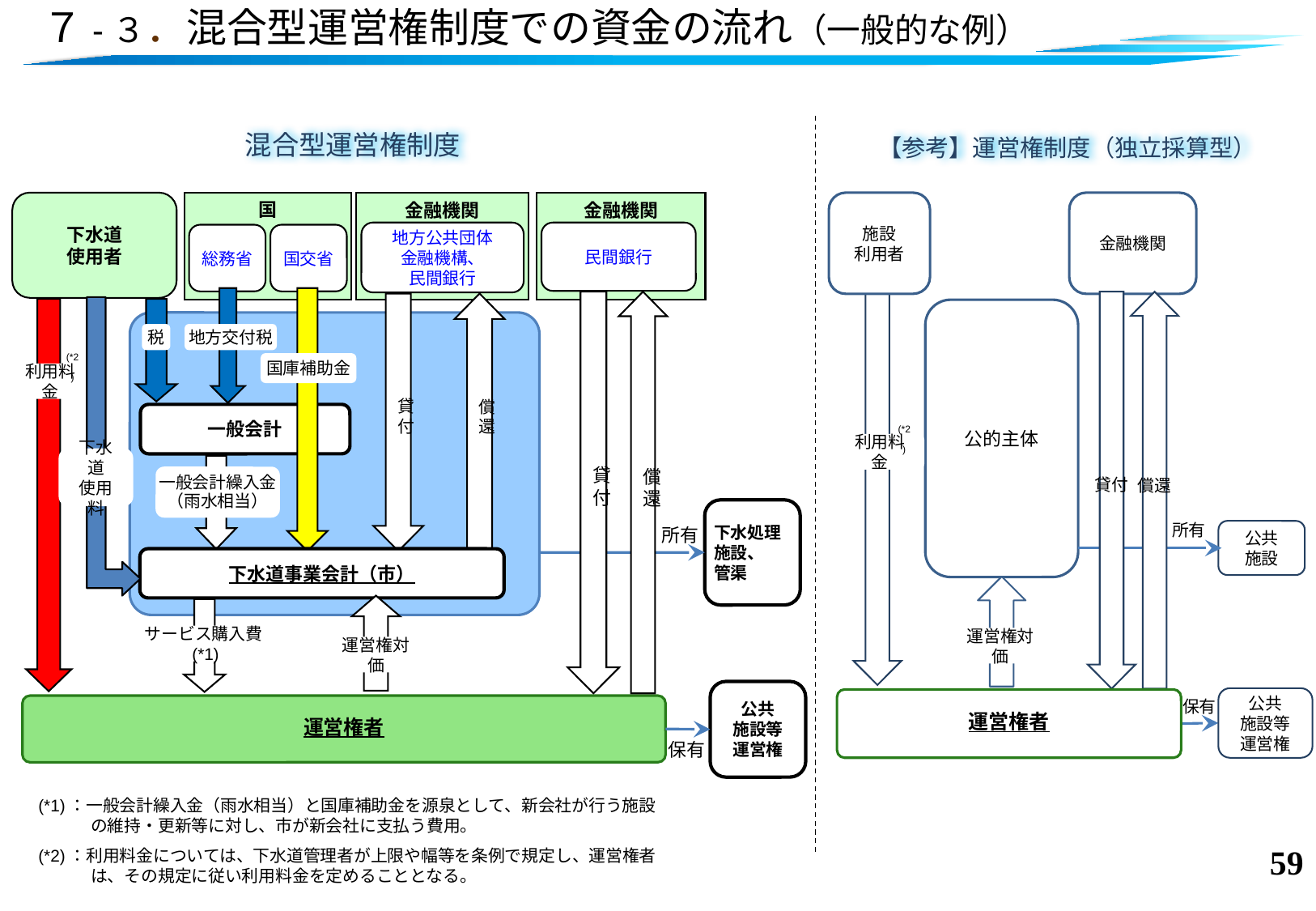

# ７-３．混合型運営権制度での資金の流れ（一般的な例）
混合型運営権制度
【参考】運営権制度（独立採算型）
国

下水道
使用者
施設
利用者
金融機関
公的主体

貸付
償還

利用料金
所有
公共
施設
運営権対価
公共
施設等
運営権
運営権者
保有
金融機関

金融機関

民間銀行
地方公共団体
金融機構、
民間銀行
総務省
国交省

貸付
償還

貸付
償還

税
地方交付税
国庫補助金
(*2)
利用料金
一般会計

(*2)
下水道
使用料

一般会計繰入金
（雨水相当）
下水処理
施設、
管渠
所有
下水道事業会計（市）

サービス購入費(*1)
運営権対価
公共
施設等
運営権
運営権者
保有
(*1)：一般会計繰入金（雨水相当）と国庫補助金を源泉として、新会社が行う施設の維持・更新等に対し、市が新会社に支払う費用。
59
(*2)：利用料金については、下水道管理者が上限や幅等を条例で規定し、運営権者は、その規定に従い利用料金を定めることとなる。